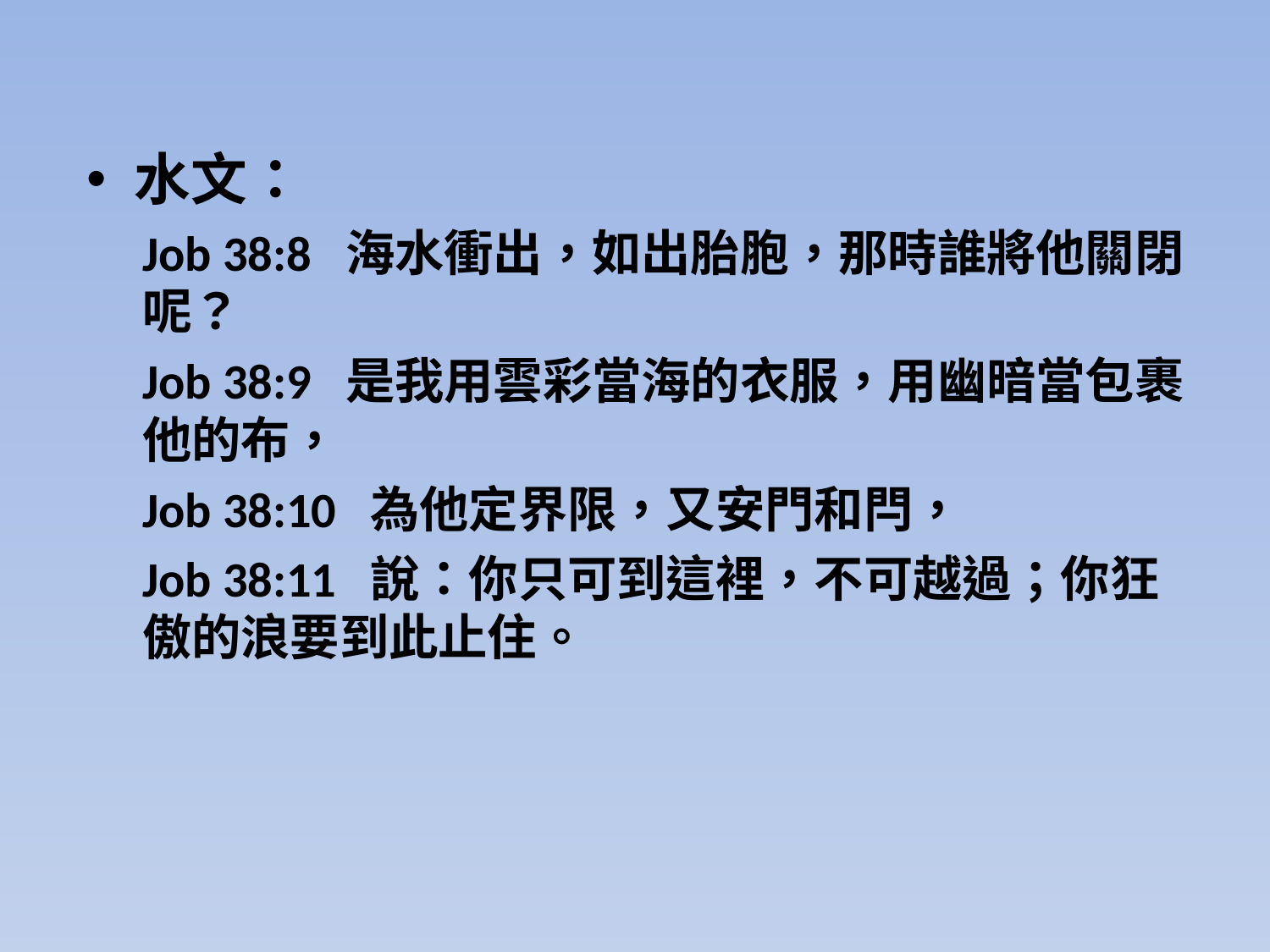

水文：
Job 38:8  海水衝出，如出胎胞，那時誰將他關閉呢？
Job 38:9  是我用雲彩當海的衣服，用幽暗當包裹他的布，
Job 38:10  為他定界限，又安門和閂，
Job 38:11  說：你只可到這裡，不可越過；你狂傲的浪要到此止住。